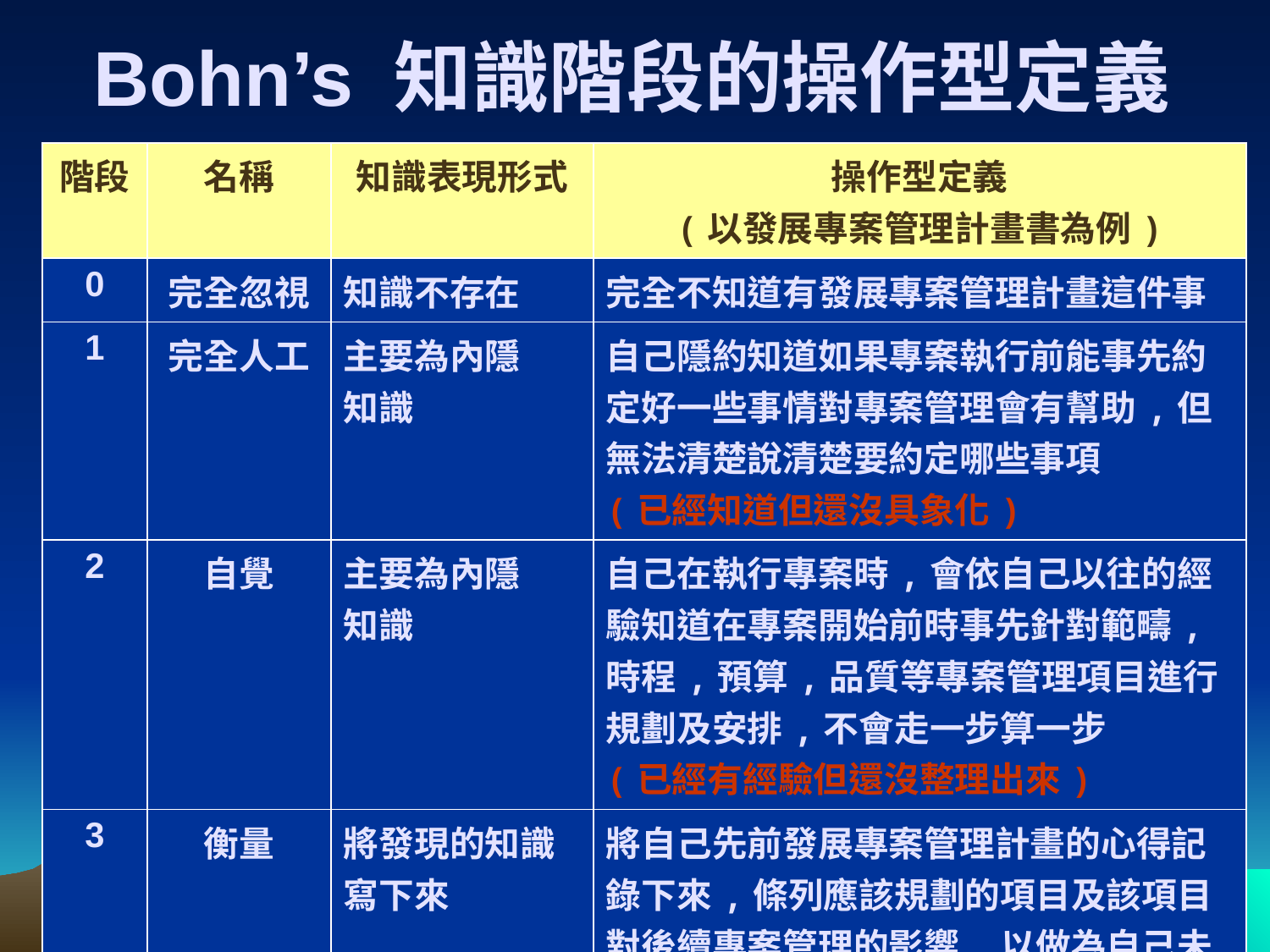

# Bohn’s 知識階段的操作型定義
| 階段 | 名稱 | 知識表現形式 | 操作型定義 (以發展專案管理計畫書為例) |
| --- | --- | --- | --- |
| 0 | 完全忽視 | 知識不存在 | 完全不知道有發展專案管理計畫這件事 |
| 1 | 完全人工 | 主要為內隱 知識 | 自己隱約知道如果專案執行前能事先約定好一些事情對專案管理會有幫助,但無法清楚說清楚要約定哪些事項 (已經知道但還沒具象化) |
| 2 | 自覺 | 主要為內隱 知識 | 自己在執行專案時,會依自己以往的經驗知道在專案開始前時事先針對範疇,時程,預算,品質等專案管理項目進行規劃及安排,不會走一步算一步 (已經有經驗但還沒整理出來) |
| 3 | 衡量 | 將發現的知識 寫下來 | 將自己先前發展專案管理計畫的心得記錄下來,條列應該規劃的項目及該項目對後續專案管理的影響,以做為自己未來執行專案的參考 (自己有心得筆記) |
10/53